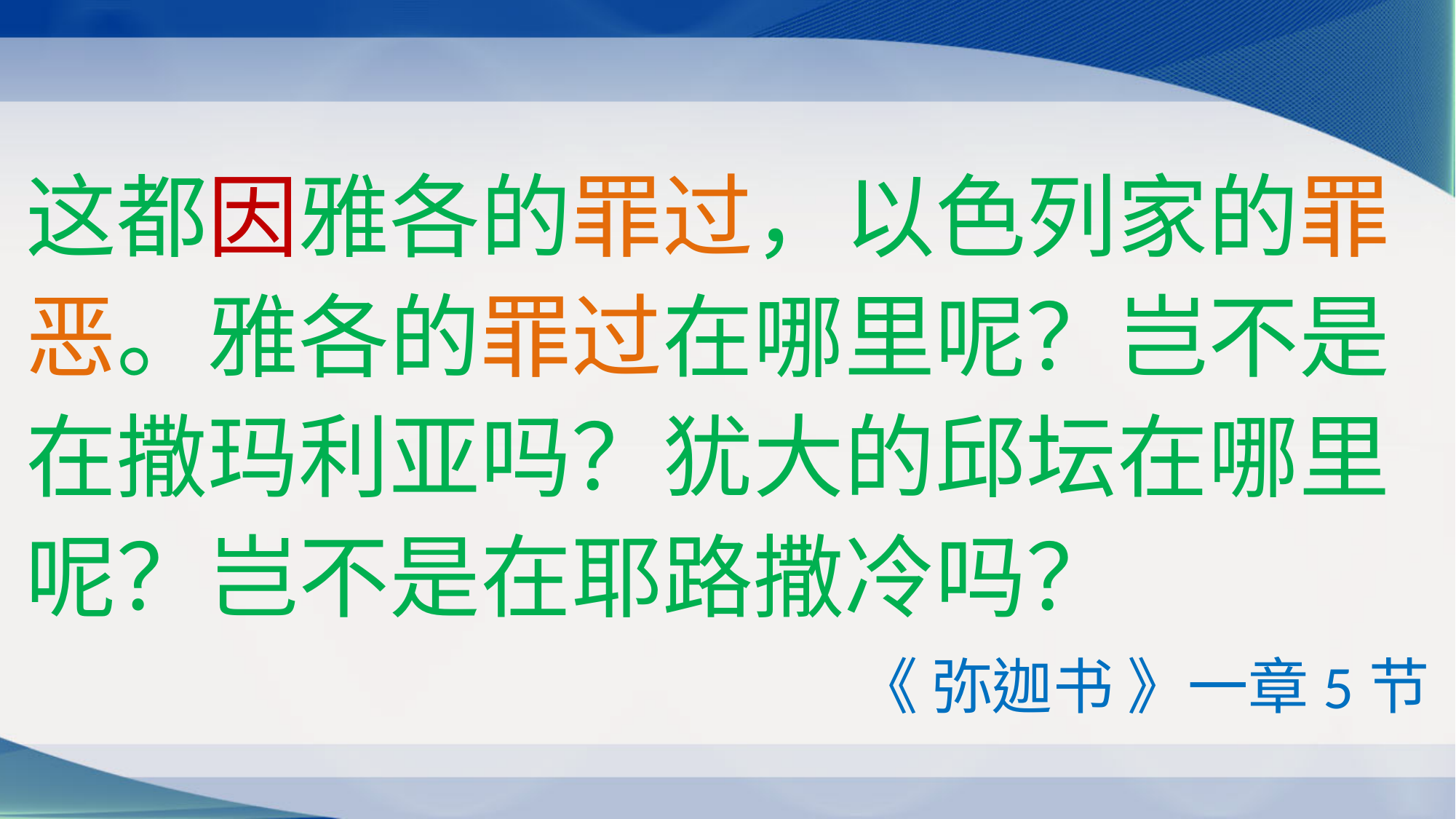

这都因雅各的罪过，以色列家的罪恶。雅各的罪过在哪里呢？岂不是在撒玛利亚吗？犹大的邱坛在哪里呢？岂不是在耶路撒冷吗？
《 弥迦书 》一章5节